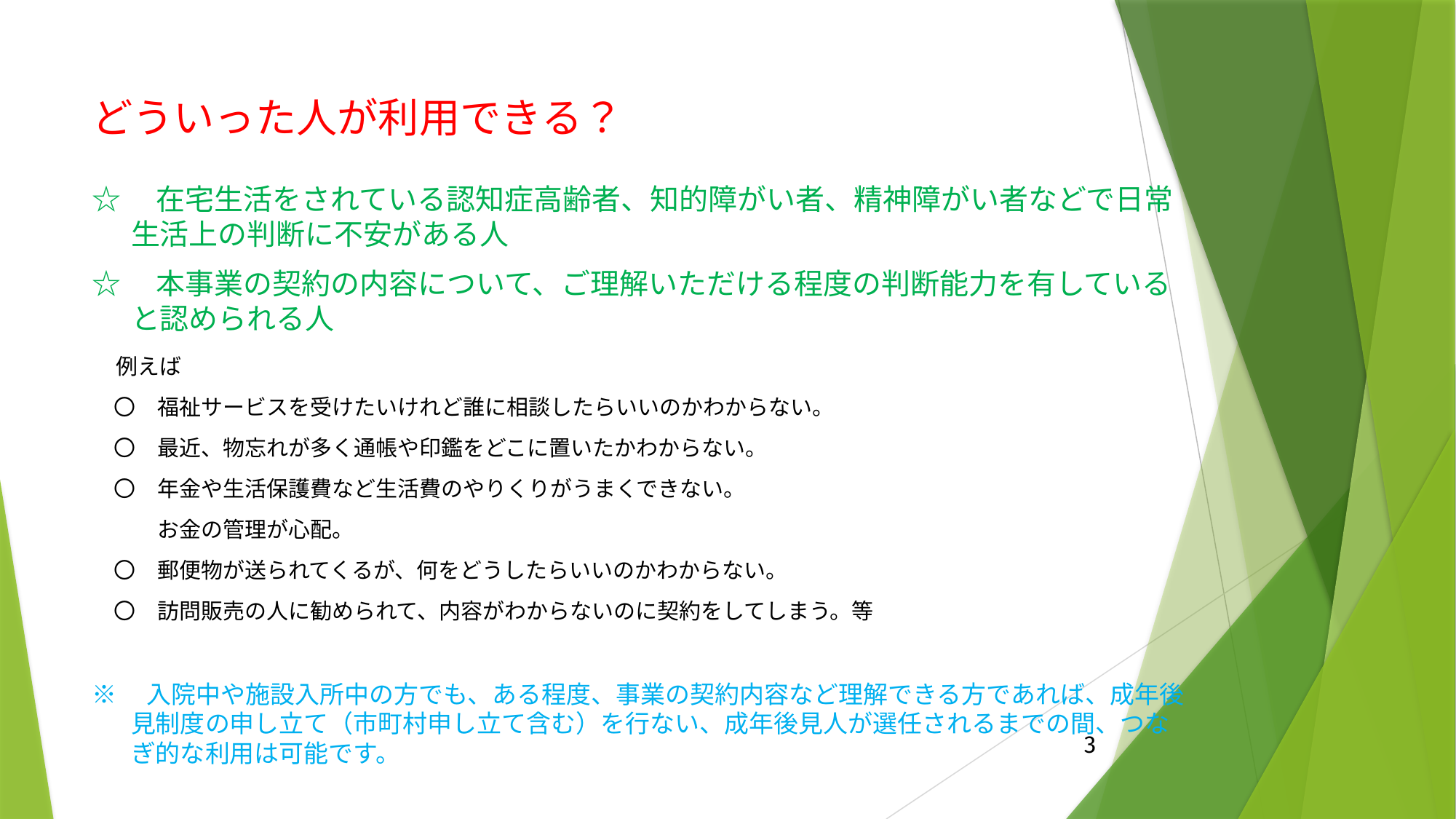

# どういった人が利用できる？
☆　在宅生活をされている認知症高齢者、知的障がい者、精神障がい者などで日常生活上の判断に不安がある人
☆　本事業の契約の内容について、ご理解いただける程度の判断能力を有していると認められる人
　例えば
　〇　福祉サービスを受けたいけれど誰に相談したらいいのかわからない。
　〇　最近、物忘れが多く通帳や印鑑をどこに置いたかわからない。
　〇　年金や生活保護費など生活費のやりくりがうまくできない。
　　　お金の管理が心配。
　〇　郵便物が送られてくるが、何をどうしたらいいのかわからない。
　〇　訪問販売の人に勧められて、内容がわからないのに契約をしてしまう。等

※　入院中や施設入所中の方でも、ある程度、事業の契約内容など理解できる方であれば、成年後見制度の申し立て（市町村申し立て含む）を行ない、成年後見人が選任されるまでの間、つなぎ的な利用は可能です。

3